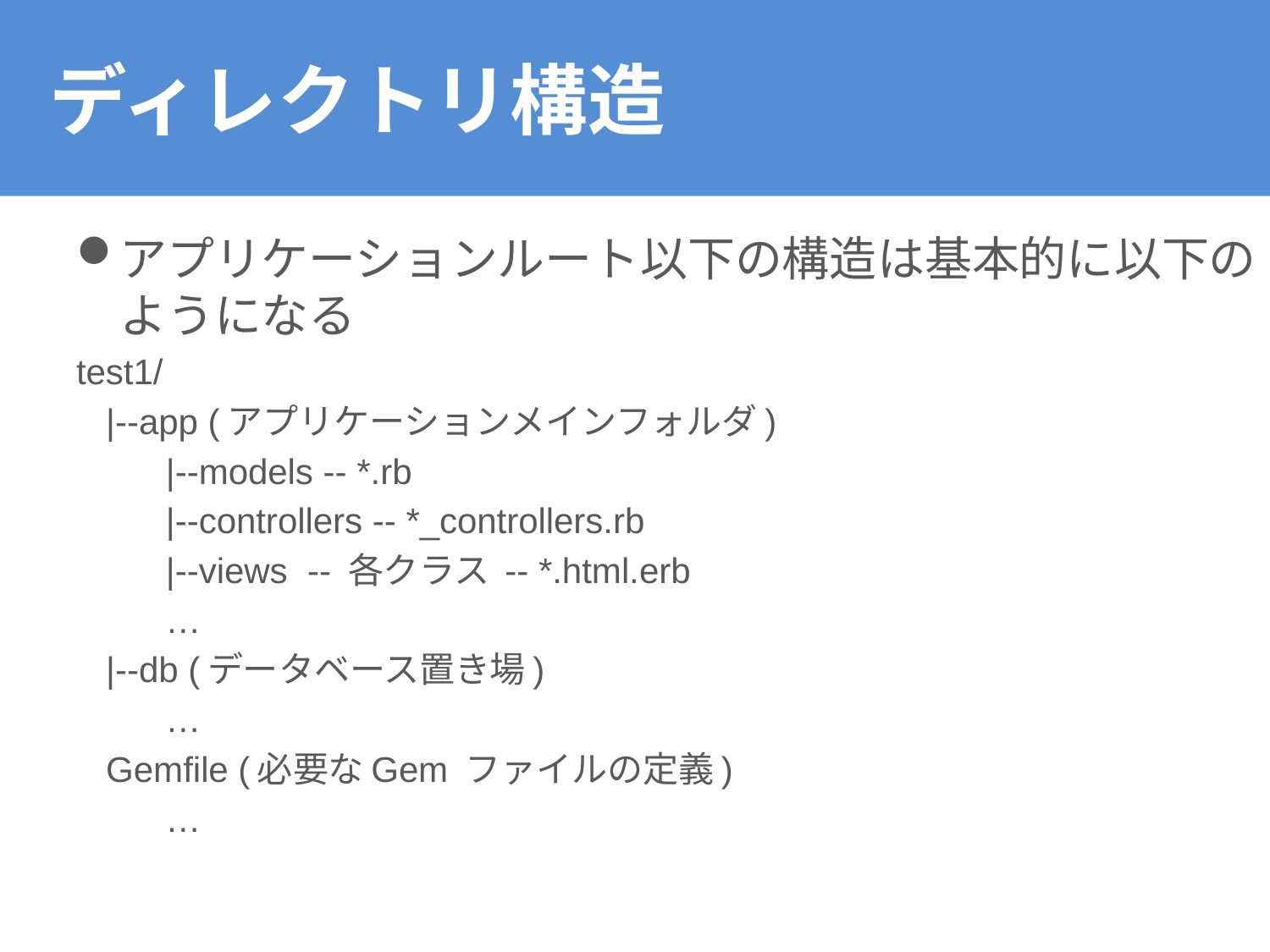

# ディレクトリ構造
アプリケーションルート以下の構造は基本的に以下のようになる
test1/
   |--app (アプリケーションメインフォルダ)
         |--models -- *.rb
         |--controllers -- *_controllers.rb
         |--views  -- 各クラス -- *.html.erb
         …
   |--db (データベース置き場)
         …
   Gemfile (必要なGem ファイルの定義)
         …